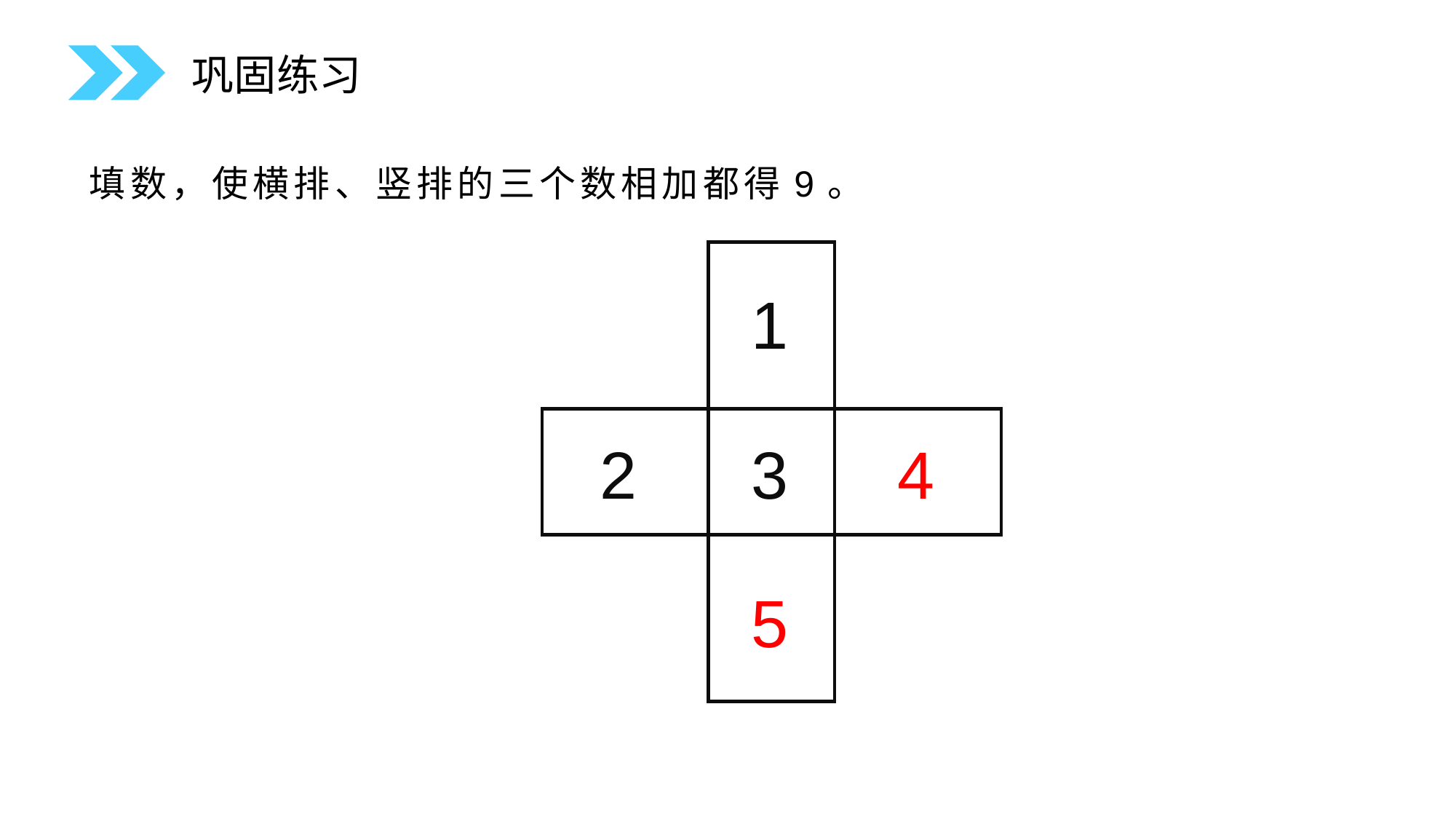

巩固练习
填数，使横排、竖排的三个数相加都得9。

1
2
3
4
5